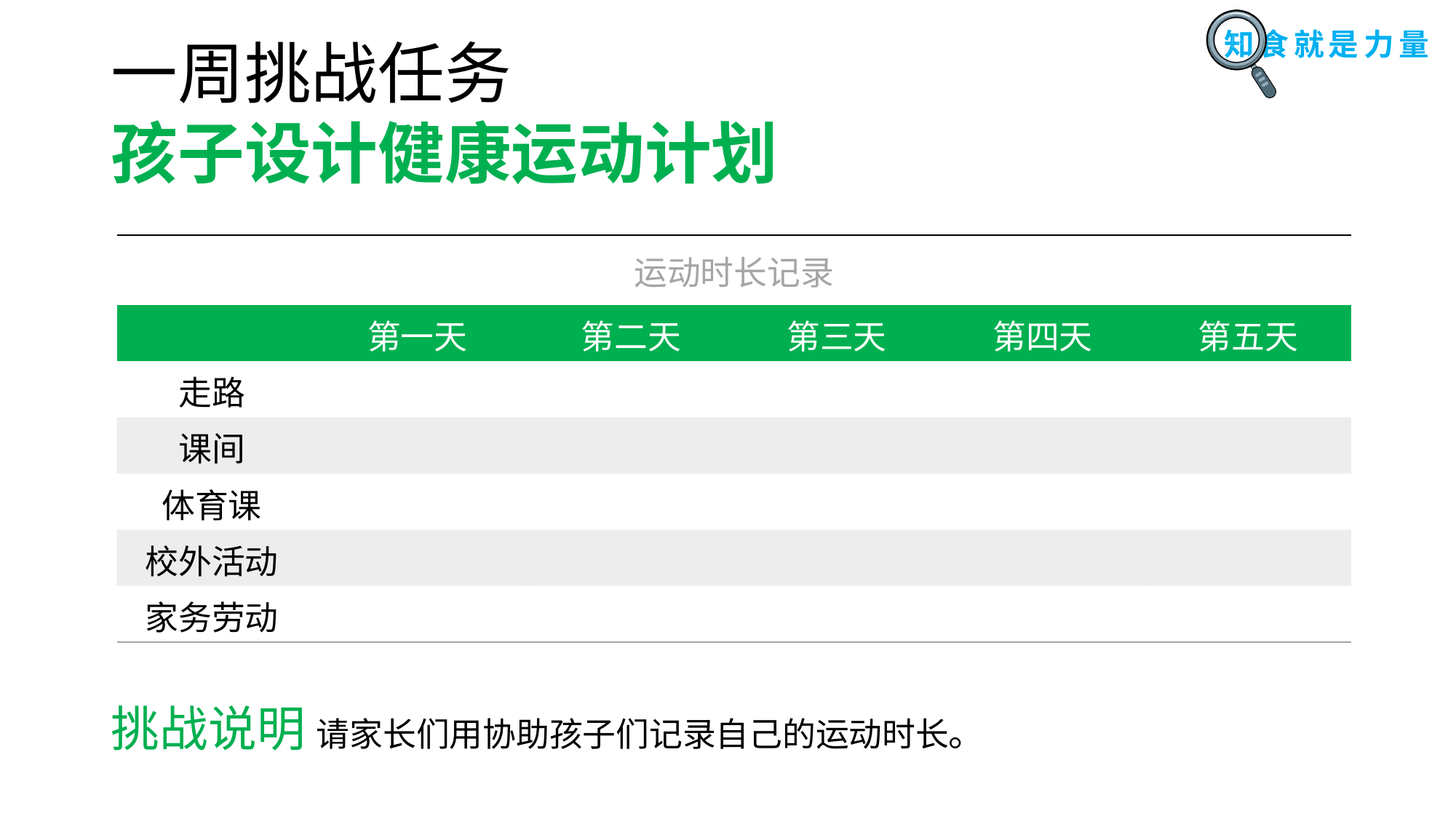

一周挑战任务
孩子设计健康运动计划
| 运动时长记录 |  |  |  |  |  |
| --- | --- | --- | --- | --- | --- |
|  | 第一天 | 第二天 | 第三天 | 第四天 | 第五天 |
| 走路 |  |  |  |  |  |
| 课间 |  |  |  |  |  |
| 体育课 |  |  |  |  |  |
| 校外活动 |  |  |  |  |  |
| 家务劳动 |  |  |  |  |  |
挑战说明 请家长们用协助孩子们记录自己的运动时长。